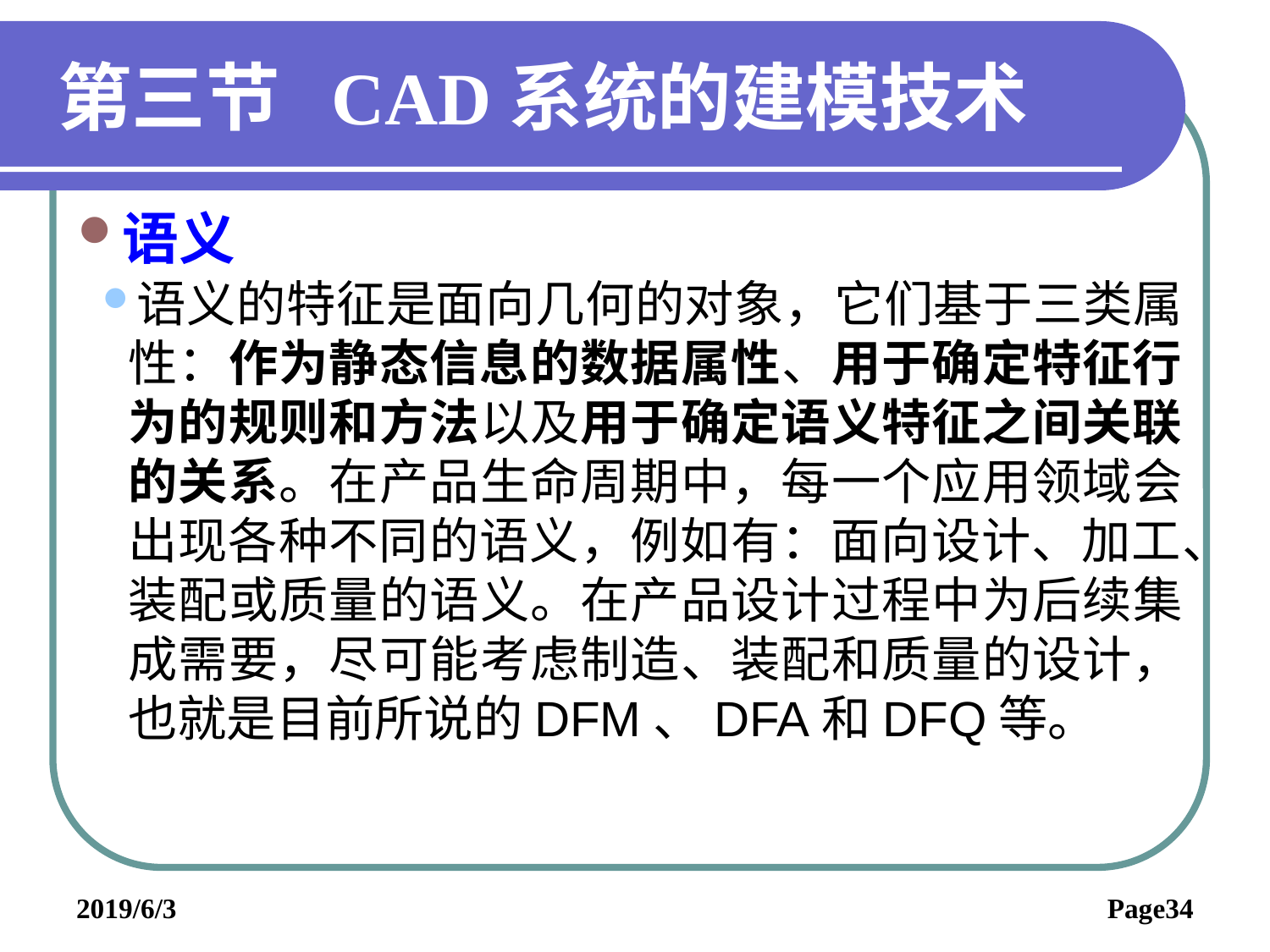

# 第三节  CAD系统的建模技术
语义
语义的特征是面向几何的对象，它们基于三类属性：作为静态信息的数据属性、用于确定特征行为的规则和方法以及用于确定语义特征之间关联的关系。在产品生命周期中，每一个应用领域会出现各种不同的语义，例如有：面向设计、加工、装配或质量的语义。在产品设计过程中为后续集成需要，尽可能考虑制造、装配和质量的设计，也就是目前所说的DFM、DFA和DFQ等。
2019/6/3
Page34